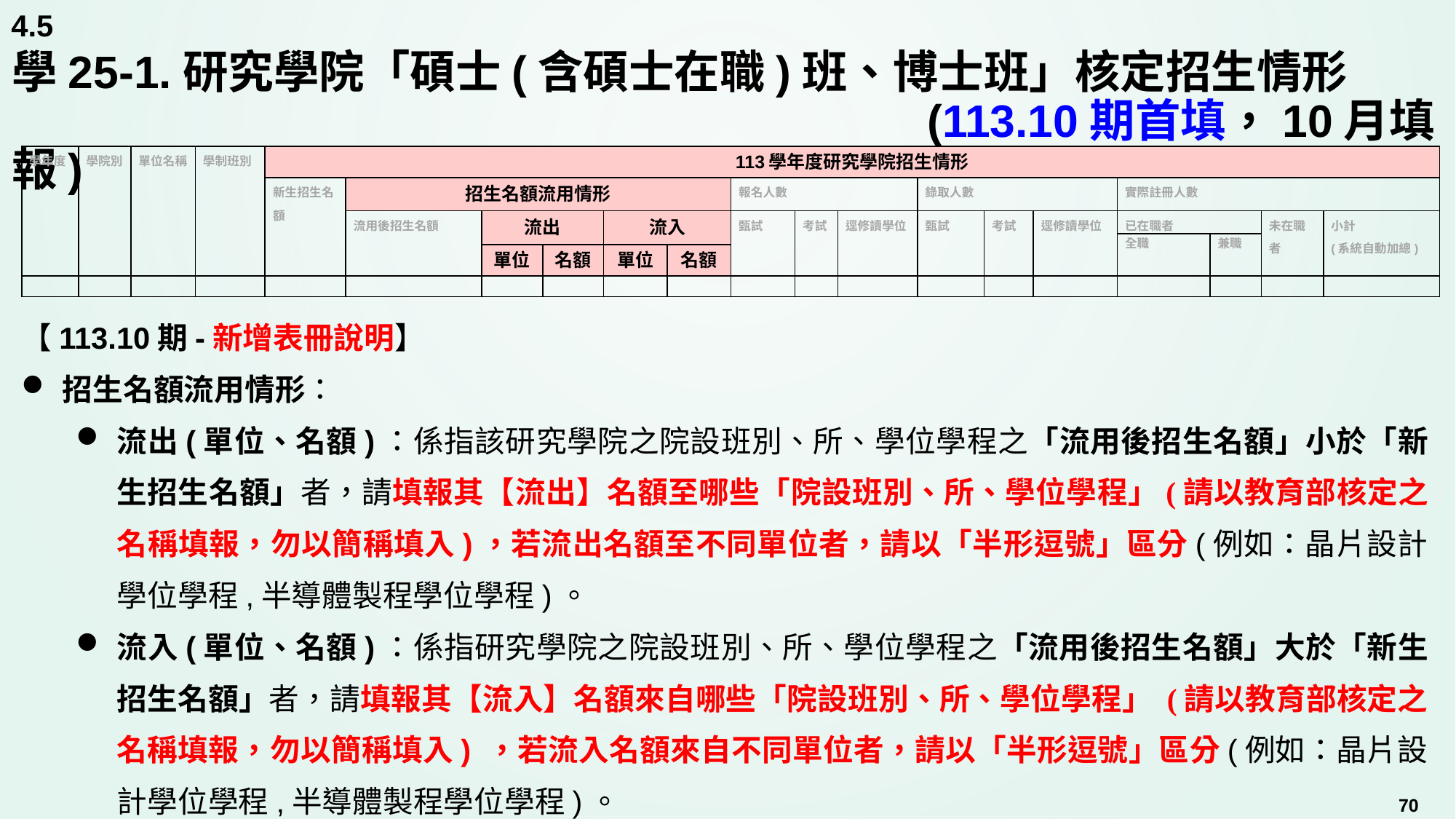

4.5
# 學25-1.研究學院「碩士(含碩士在職)班、博士班」核定招生情形 (113.10期首填，10月填報)
| 學年度 | 學院別 | 單位名稱 | 學制班別 | 113學年度研究學院招生情形 |  |  |  |  |  |  |  |  |  |  |  |  |  |  |  |
| --- | --- | --- | --- | --- | --- | --- | --- | --- | --- | --- | --- | --- | --- | --- | --- | --- | --- | --- | --- |
|  |  |  |  | 新生招生名額 | 招生名額流用情形 |  |  |  |  | 報名人數 |  |  | 錄取人數 |  |  | 實際註冊人數 |  |  |  |
|  |  |  |  |  | 流用後招生名額 | 流出 |  | 流入 |  | 甄試 | 考試 | 逕修讀學位 | 甄試 | 考試 | 逕修讀學位 | 已在職者 |  | 未在職者 | 小計 (系統自動加總) |
|  |  |  |  |  |  |  |  |  |  |  |  |  |  |  |  | 全職 | 兼職 |  |  |
|  |  |  |  |  |  | 單位 | 名額 | 單位 | 名額 |  |  |  |  |  |  |  |  |  |  |
|  |  |  |  |  |  |  |  |  |  |  |  |  |  |  |  |  |  |  |  |
【113.10期-新增表冊說明】
招生名額流用情形：
流出(單位、名額)：係指該研究學院之院設班別、所、學位學程之「流用後招生名額」小於「新生招生名額」者，請填報其【流出】名額至哪些「院設班別、所、學位學程」(請以教育部核定之名稱填報，勿以簡稱填入)，若流出名額至不同單位者，請以「半形逗號」區分(例如：晶片設計學位學程,半導體製程學位學程)。
流入(單位、名額)：係指研究學院之院設班別、所、學位學程之「流用後招生名額」大於「新生招生名額」者，請填報其【流入】名額來自哪些「院設班別、所、學位學程」 (請以教育部核定之名稱填報，勿以簡稱填入) ，若流入名額來自不同單位者，請以「半形逗號」區分(例如：晶片設計學位學程,半導體製程學位學程)。